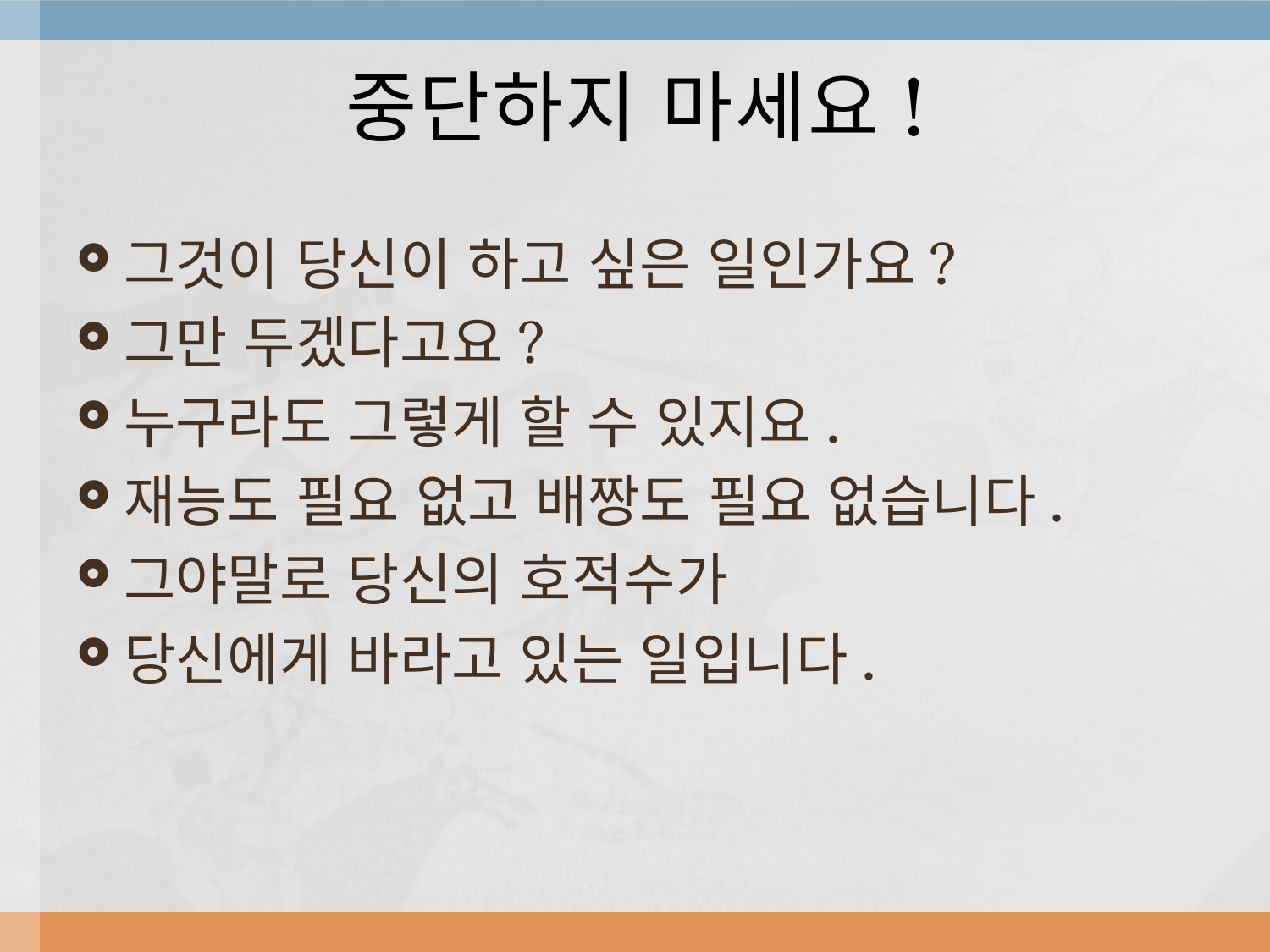

# 중단하지 마세요!
그것이 당신이 하고 싶은 일인가요?
그만 두겠다고요?
누구라도 그렇게 할 수 있지요.
재능도 필요 없고 배짱도 필요 없습니다.
그야말로 당신의 호적수가
당신에게 바라고 있는 일입니다.